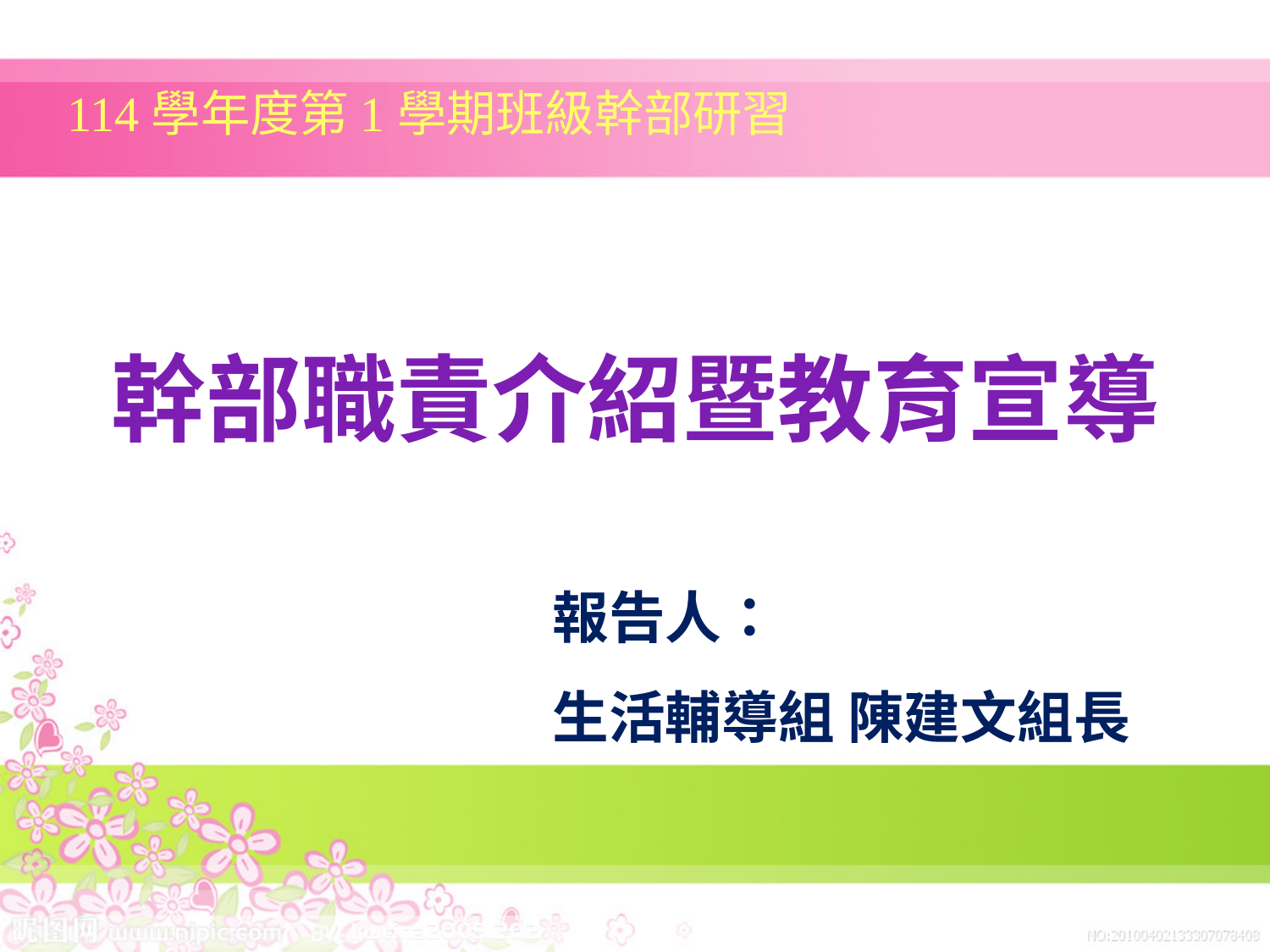

114學年度第1學期班級幹部研習

# 幹部職責介紹暨教育宣導
報告人：
生活輔導組 陳建文組長